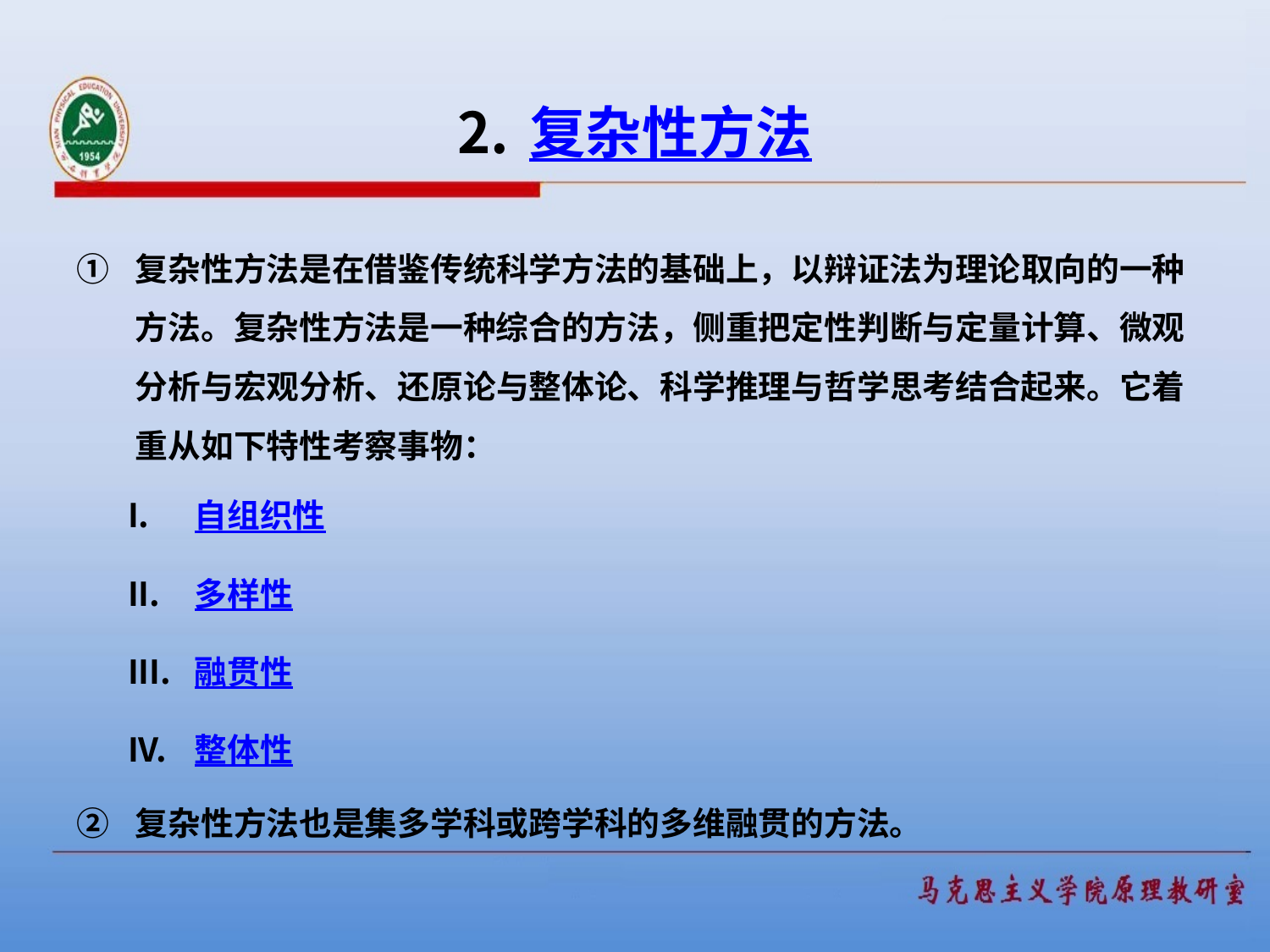

# 复杂性方法
复杂性方法是在借鉴传统科学方法的基础上，以辩证法为理论取向的一种方法。复杂性方法是一种综合的方法，侧重把定性判断与定量计算、微观分析与宏观分析、还原论与整体论、科学推理与哲学思考结合起来。它着重从如下特性考察事物：
自组织性
多样性
融贯性
整体性
复杂性方法也是集多学科或跨学科的多维融贯的方法。